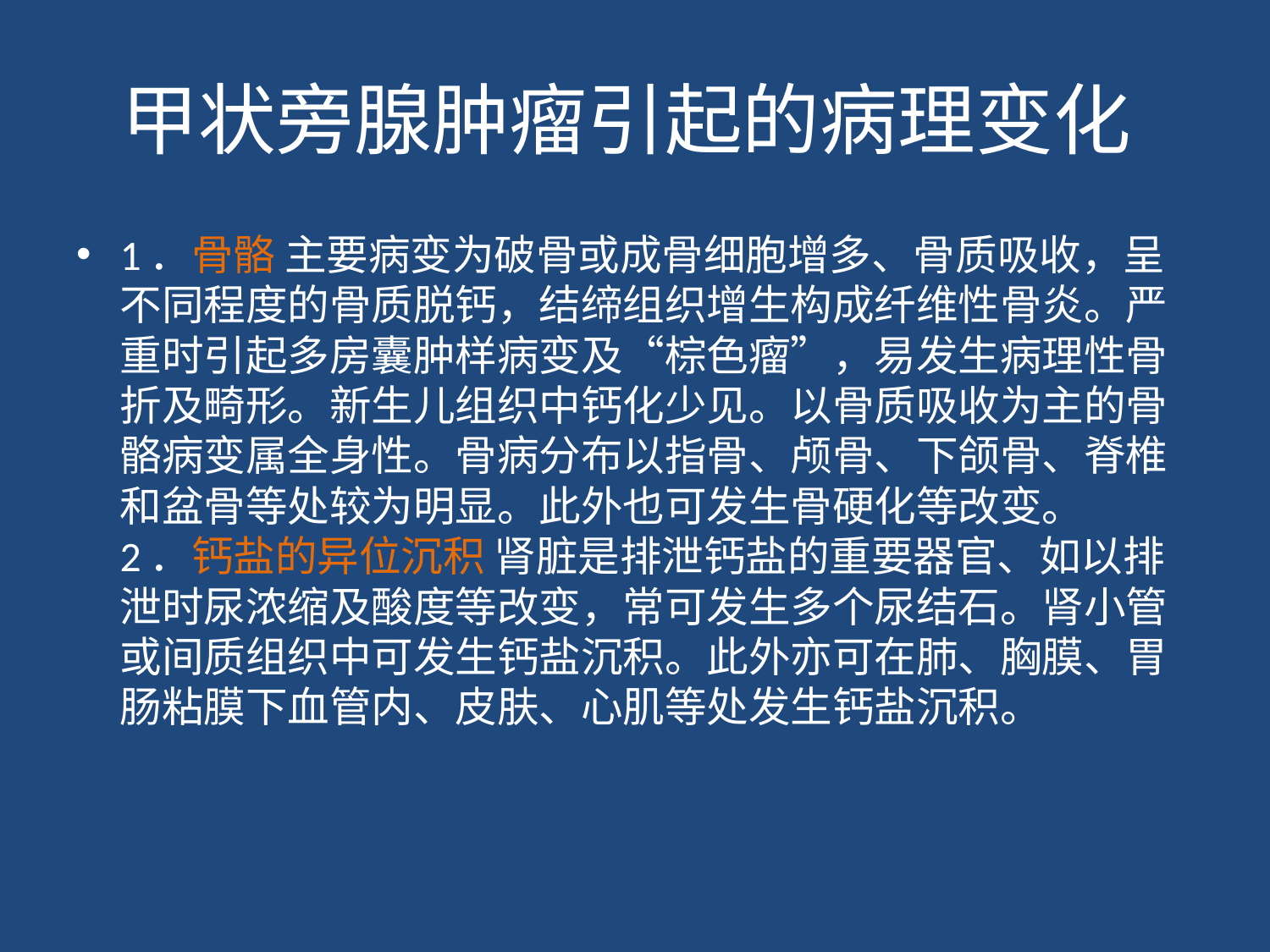

# 甲状旁腺肿瘤引起的病理变化
1．骨骼 主要病变为破骨或成骨细胞增多、骨质吸收，呈不同程度的骨质脱钙，结缔组织增生构成纤维性骨炎。严重时引起多房囊肿样病变及“棕色瘤”，易发生病理性骨折及畸形。新生儿组织中钙化少见。以骨质吸收为主的骨骼病变属全身性。骨病分布以指骨、颅骨、下颌骨、脊椎和盆骨等处较为明显。此外也可发生骨硬化等改变。
2．钙盐的异位沉积 肾脏是排泄钙盐的重要器官、如以排泄时尿浓缩及酸度等改变，常可发生多个尿结石。肾小管或间质组织中可发生钙盐沉积。此外亦可在肺、胸膜、胃肠粘膜下血管内、皮肤、心肌等处发生钙盐沉积。